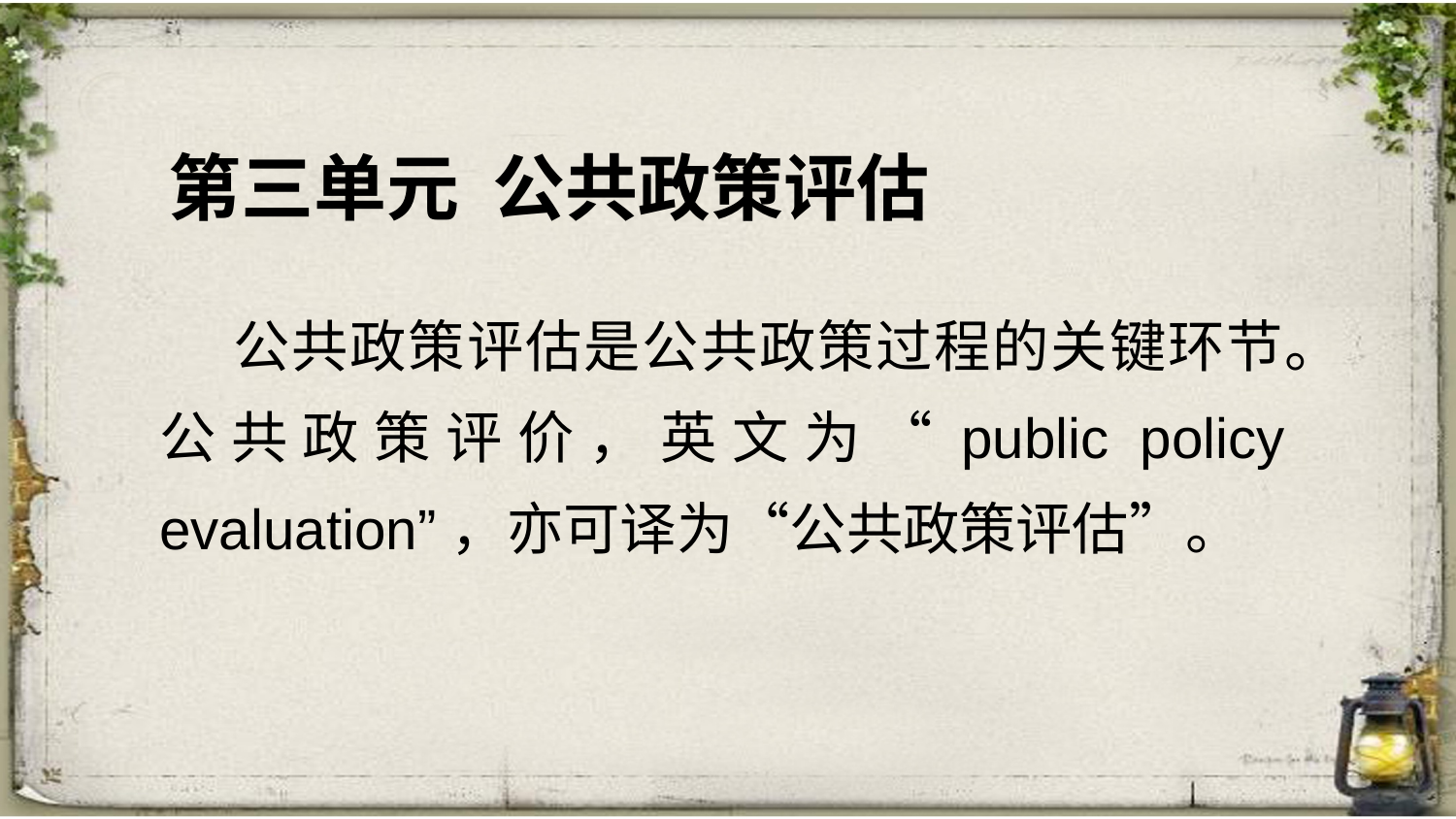

第三单元  公共政策评估
    公共政策评估是公共政策过程的关键环节。公共政策评价，英文为“public policy evaluation”，亦可译为“公共政策评估”。